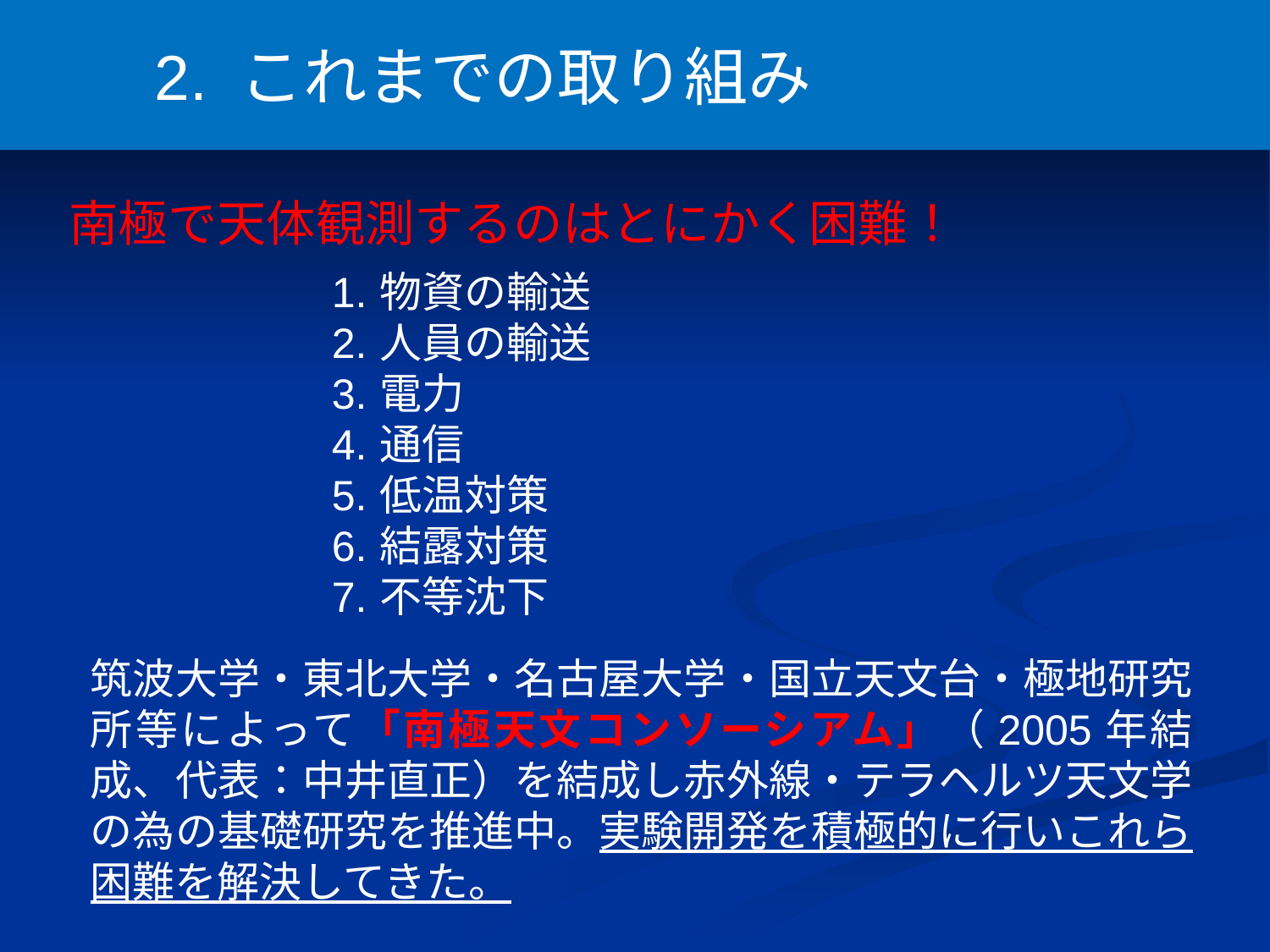

2. これまでの取り組み
南極で天体観測するのはとにかく困難！
物資の輸送
人員の輸送
電力
通信
低温対策
結露対策
不等沈下
筑波大学・東北大学・名古屋大学・国立天文台・極地研究所等によって「南極天文コンソーシアム」（2005年結成、代表：中井直正）を結成し赤外線・テラヘルツ天文学の為の基礎研究を推進中。実験開発を積極的に行いこれら困難を解決してきた。